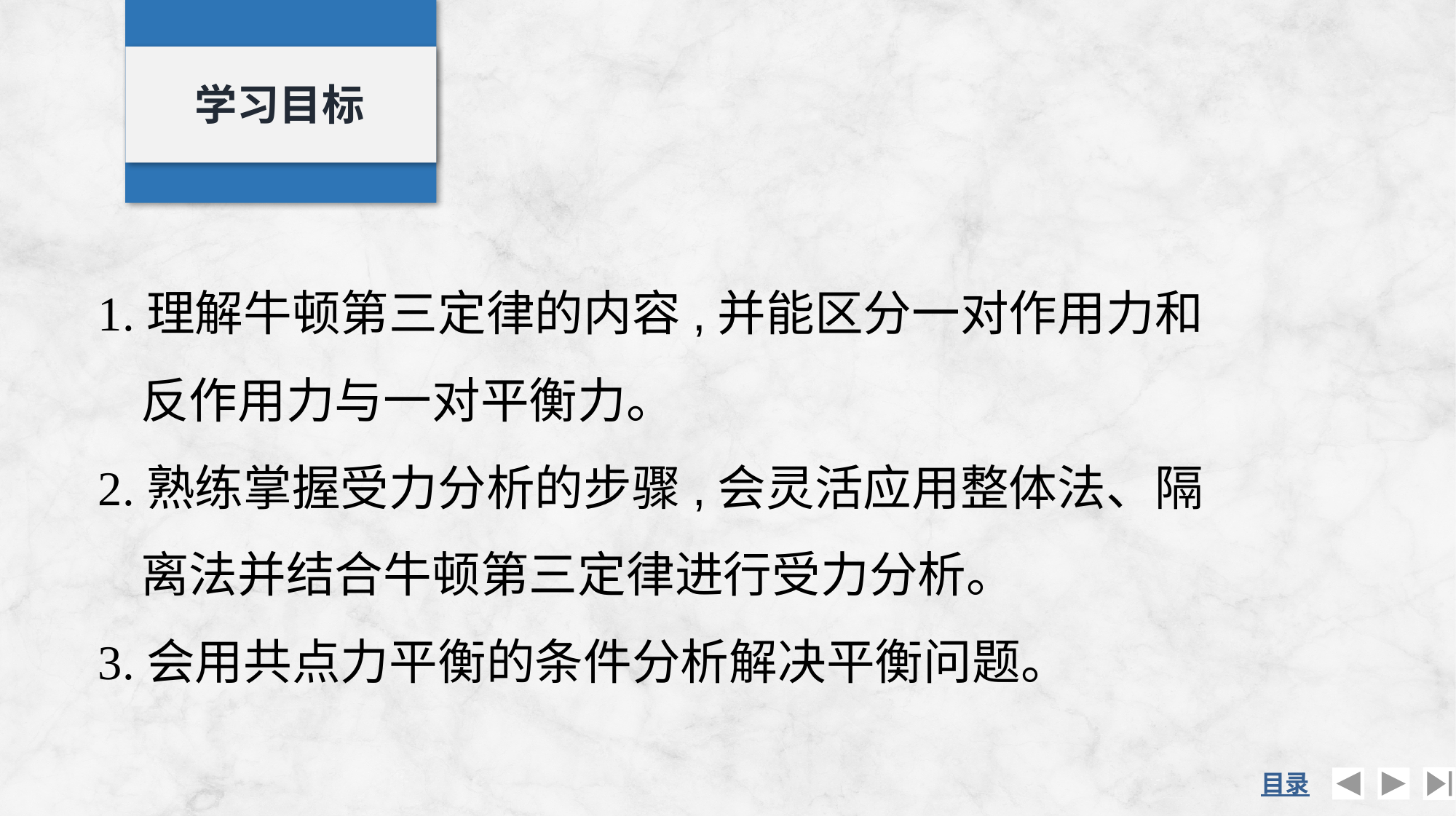

学习目标
1.理解牛顿第三定律的内容,并能区分一对作用力和反作用力与一对平衡力。
2.熟练掌握受力分析的步骤,会灵活应用整体法、隔离法并结合牛顿第三定律进行受力分析。
3.会用共点力平衡的条件分析解决平衡问题。